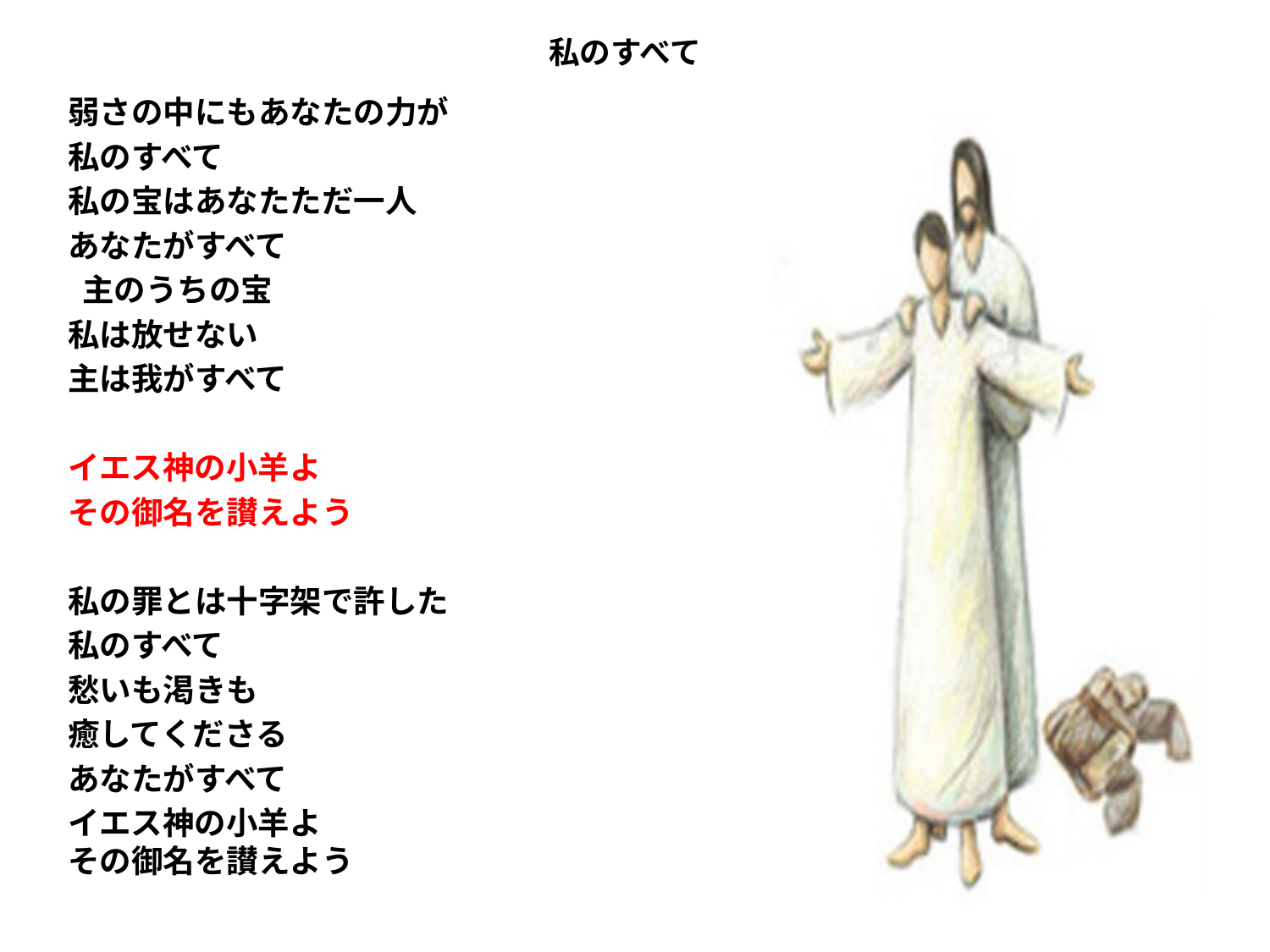

# 私のすべて
弱さの中にもあなたの力が
私のすべて
私の宝はあなたただ一人
あなたがすべて
 主のうちの宝
私は放せない
主は我がすべて

イエス神の小羊よ
その御名を讃えよう

私の罪とは十字架で許した
私のすべて
愁いも渇きも
癒してくださる
あなたがすべて
イエス神の小羊よ
その御名を讃えよう